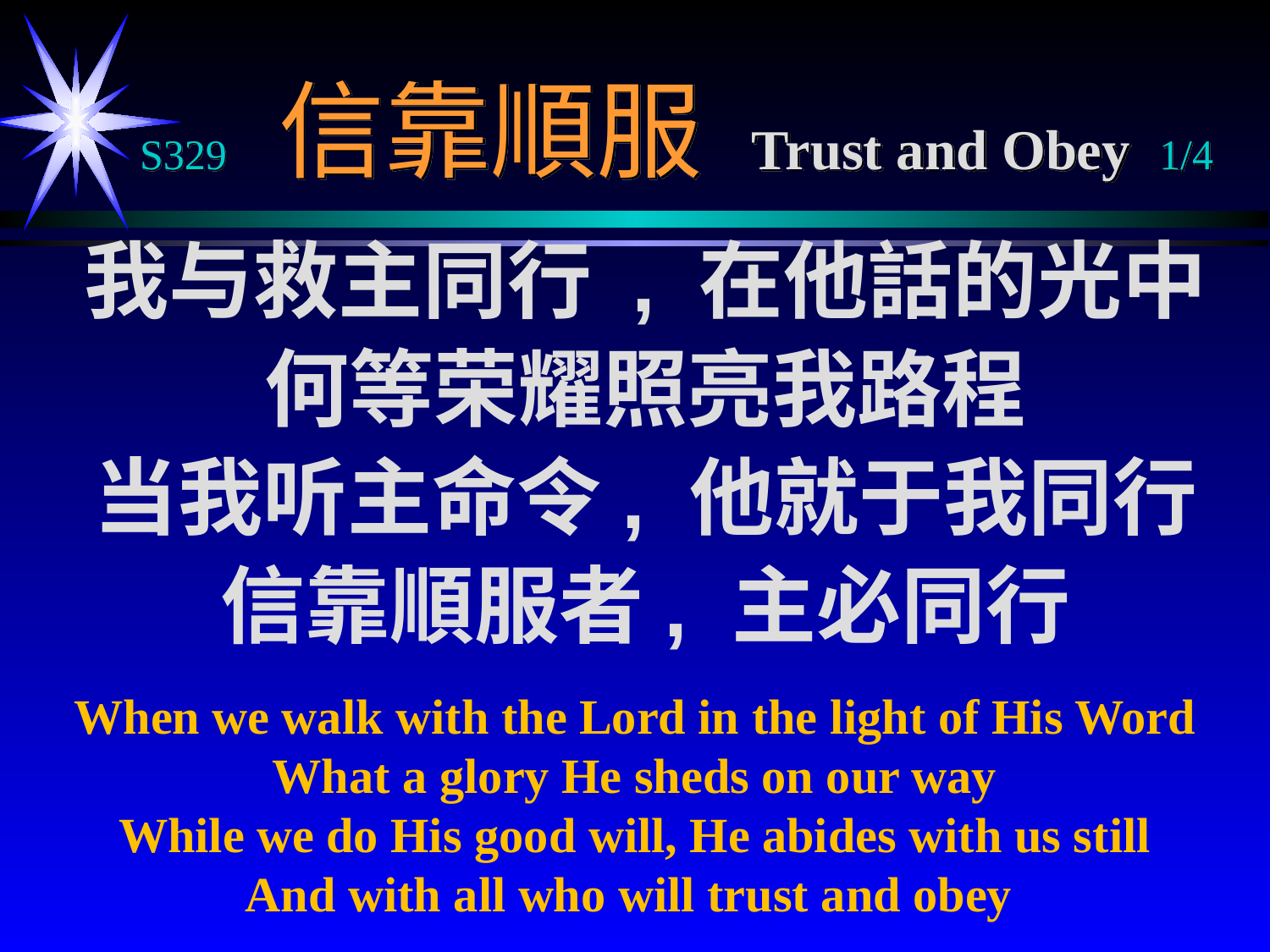

# S329    信靠順服 Trust and Obey  1/4
我与救主同行 , 在他話的光中
何等荣耀照亮我路程
当我听主命令, 他就于我同行
信靠順服者, 主必同行
When we walk with the Lord in the light of His Word
What a glory He sheds on our way
While we do His good will, He abides with us still
And with all who will trust and obey